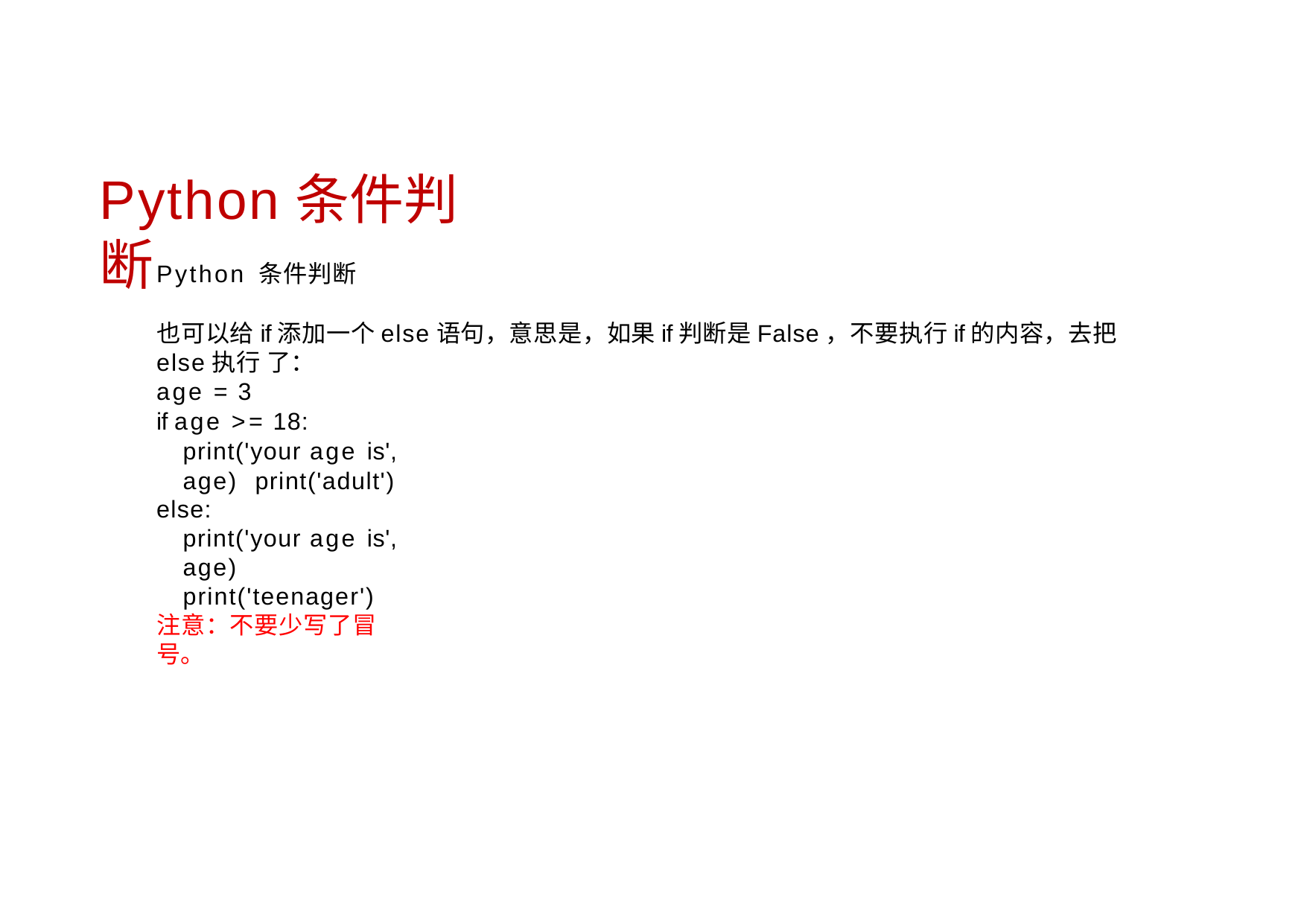

# Python条件判断
Python 条件判断

也可以给if添加一个else语句，意思是，如果if判断是False，不要执行if的内容，去把else执行 了：
age = 3
if age >= 18:
print('your age is', age)  print('adult')
else:
print('your age is', age)  print('teenager')
注意：不要少写了冒号。